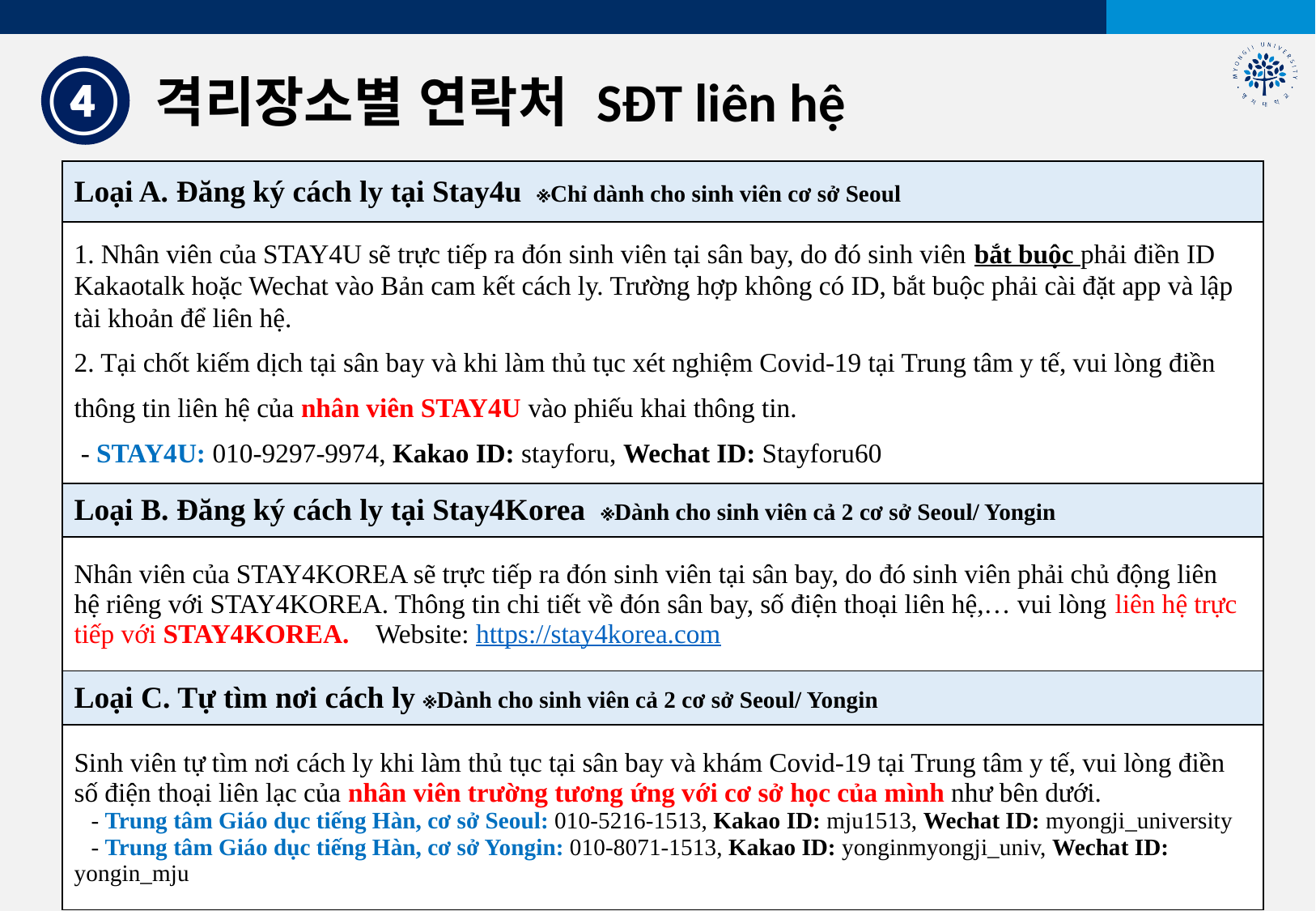

④
④

격리장소별 연락처 SĐT liên hệ
| Loại A. Đăng ký cách ly tại Stay4u ※Chỉ dành cho sinh viên cơ sở Seoul |
| --- |
| 1. Nhân viên của STAY4U sẽ trực tiếp ra đón sinh viên tại sân bay, do đó sinh viên bắt buộc phải điền ID Kakaotalk hoặc Wechat vào Bản cam kết cách ly. Trường hợp không có ID, bắt buộc phải cài đặt app và lập tài khoản để liên hệ. 2. Tại chốt kiếm dịch tại sân bay và khi làm thủ tục xét nghiệm Covid-19 tại Trung tâm y tế, vui lòng điền thông tin liên hệ của nhân viên STAY4U vào phiếu khai thông tin. - STAY4U: 010-9297-9974, Kakao ID: stayforu, Wechat ID: Stayforu60 |
| Loại B. Đăng ký cách ly tại Stay4Korea ※Dành cho sinh viên cả 2 cơ sở Seoul/ Yongin |
| Nhân viên của STAY4KOREA sẽ trực tiếp ra đón sinh viên tại sân bay, do đó sinh viên phải chủ động liên hệ riêng với STAY4KOREA. Thông tin chi tiết về đón sân bay, số điện thoại liên hệ,… vui lòng liên hệ trực tiếp với STAY4KOREA. Website: https://stay4korea.com |
| Loại C. Tự tìm nơi cách ly ※Dành cho sinh viên cả 2 cơ sở Seoul/ Yongin |
| Sinh viên tự tìm nơi cách ly khi làm thủ tục tại sân bay và khám Covid-19 tại Trung tâm y tế, vui lòng điền số điện thoại liên lạc của nhân viên trường tương ứng với cơ sở học của mình như bên dưới. - Trung tâm Giáo dục tiếng Hàn, cơ sở Seoul: 010-5216-1513, Kakao ID: mju1513, Wechat ID: myongji\_university - Trung tâm Giáo dục tiếng Hàn, cơ sở Yongin: 010-8071-1513, Kakao ID: yonginmyongji\_univ, Wechat ID: yongin\_mju |